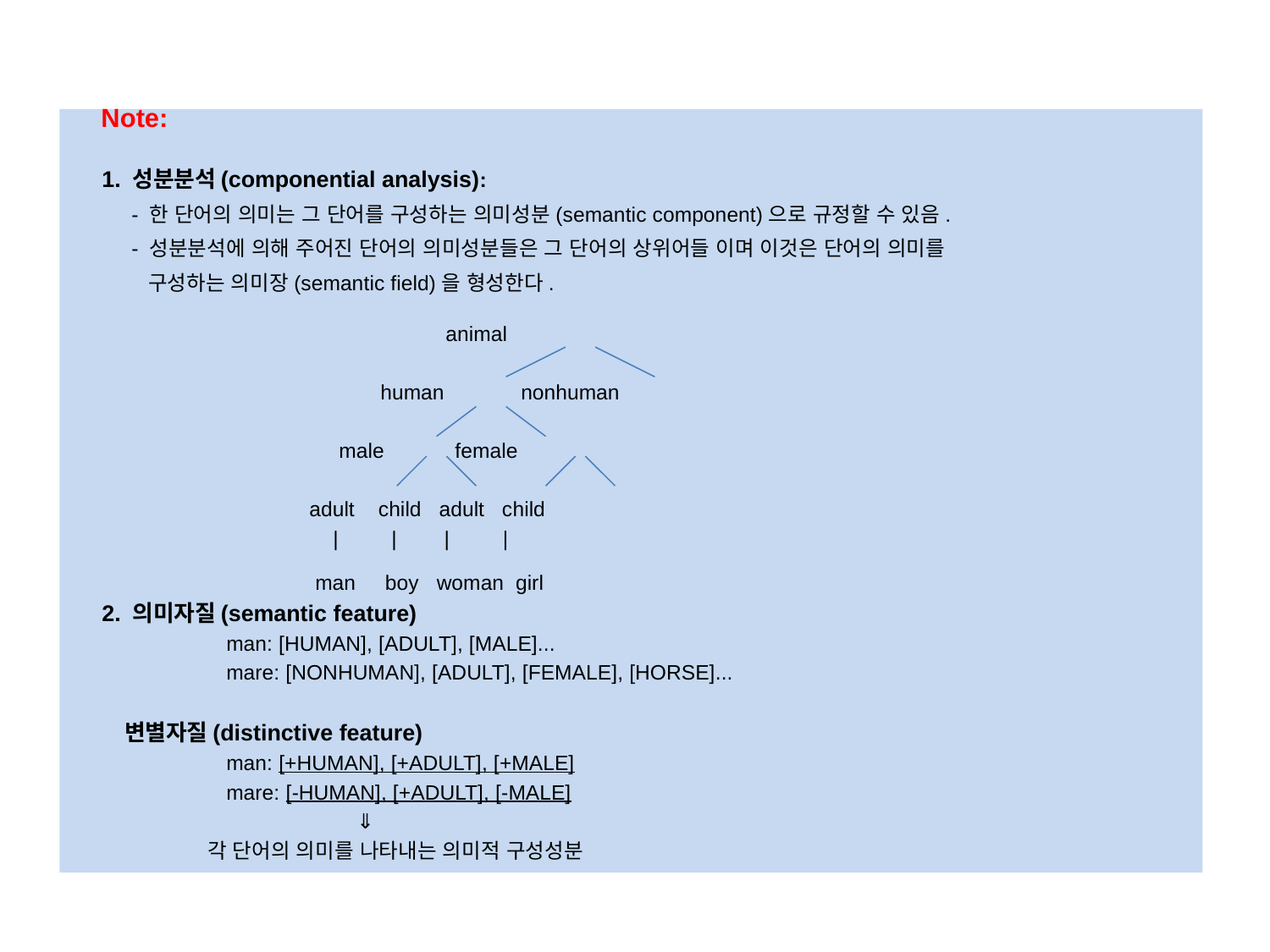

Note:

     1. 성분분석(componential analysis):
          - 한 단어의 의미는 그 단어를 구성하는 의미성분(semantic component)으로 규정할 수 있음.
          - 성분분석에 의해 주어진 단어의 의미성분들은 그 단어의 상위어들 이며 이것은 단어의 의미를
            구성하는 의미장(semantic field)을 형성한다.

                                                               animal

                                                    human             nonhuman

                                             male            female

                                        adult    child   adult   child
                                            |         |        |         |
                                         man     boy   woman  girl
     2. 의미자질(semantic feature)
                          man: [HUMAN], [ADULT], [MALE]...
                          mare: [NONHUMAN], [ADULT], [FEMALE], [HORSE]...

        변별자질(distinctive feature)
                          man: [+HUMAN], [+ADULT], [+MALE]
                          mare: [-HUMAN], [+ADULT], [-MALE]
                                                ⇓
                      각 단어의 의미를 나타내는 의미적 구성성분